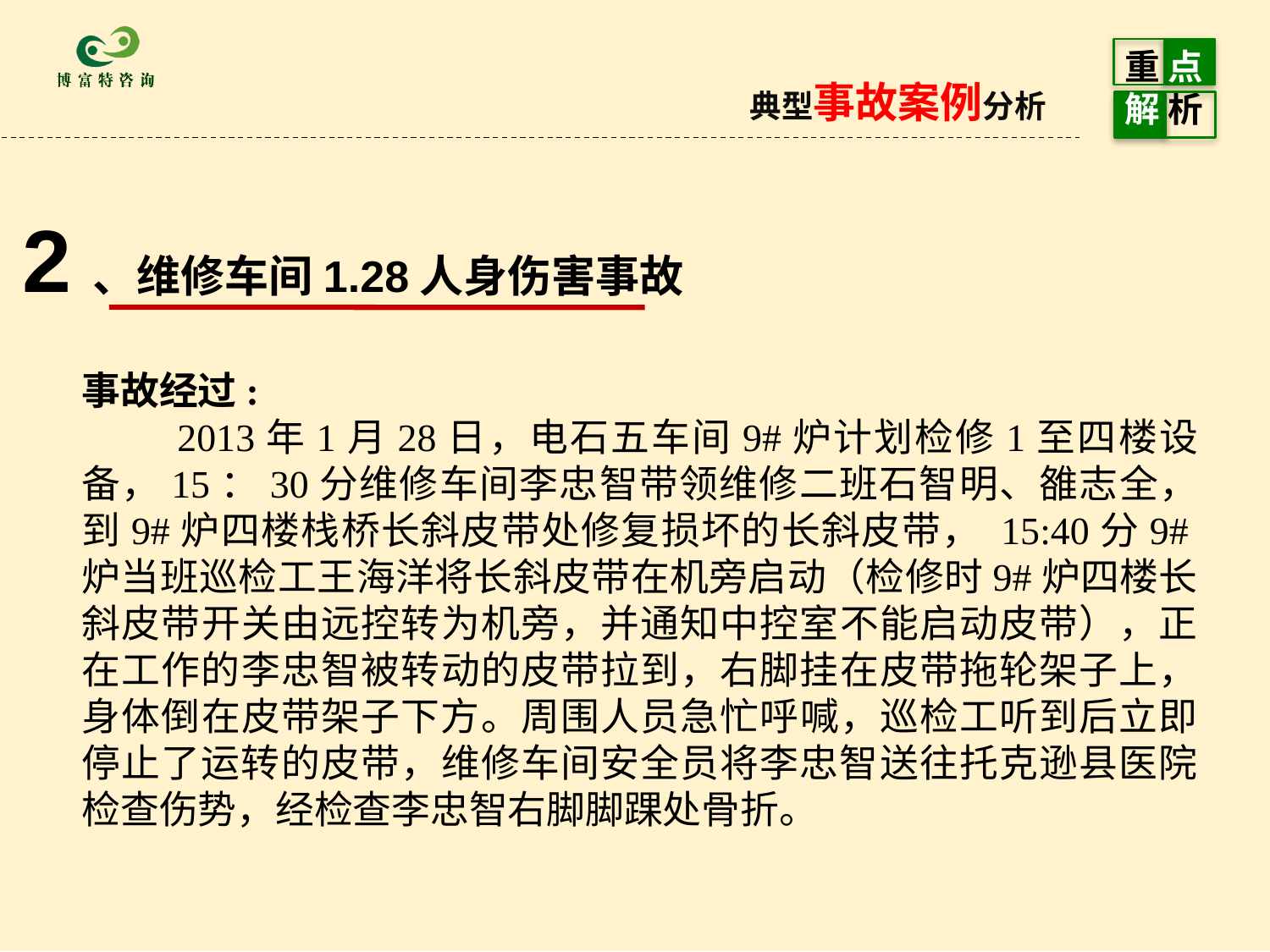

2、维修车间1.28人身伤害事故

事故经过:
        2013年1月28日，电石五车间9#炉计划检修1至四楼设备，15：30分维修车间李忠智带领维修二班石智明、雒志全，到9#炉四楼栈桥长斜皮带处修复损坏的长斜皮带， 15:40分9#炉当班巡检工王海洋将长斜皮带在机旁启动（检修时9#炉四楼长斜皮带开关由远控转为机旁，并通知中控室不能启动皮带），正在工作的李忠智被转动的皮带拉到，右脚挂在皮带拖轮架子上，身体倒在皮带架子下方。周围人员急忙呼喊，巡检工听到后立即停止了运转的皮带，维修车间安全员将李忠智送往托克逊县医院检查伤势，经检查李忠智右脚脚踝处骨折。